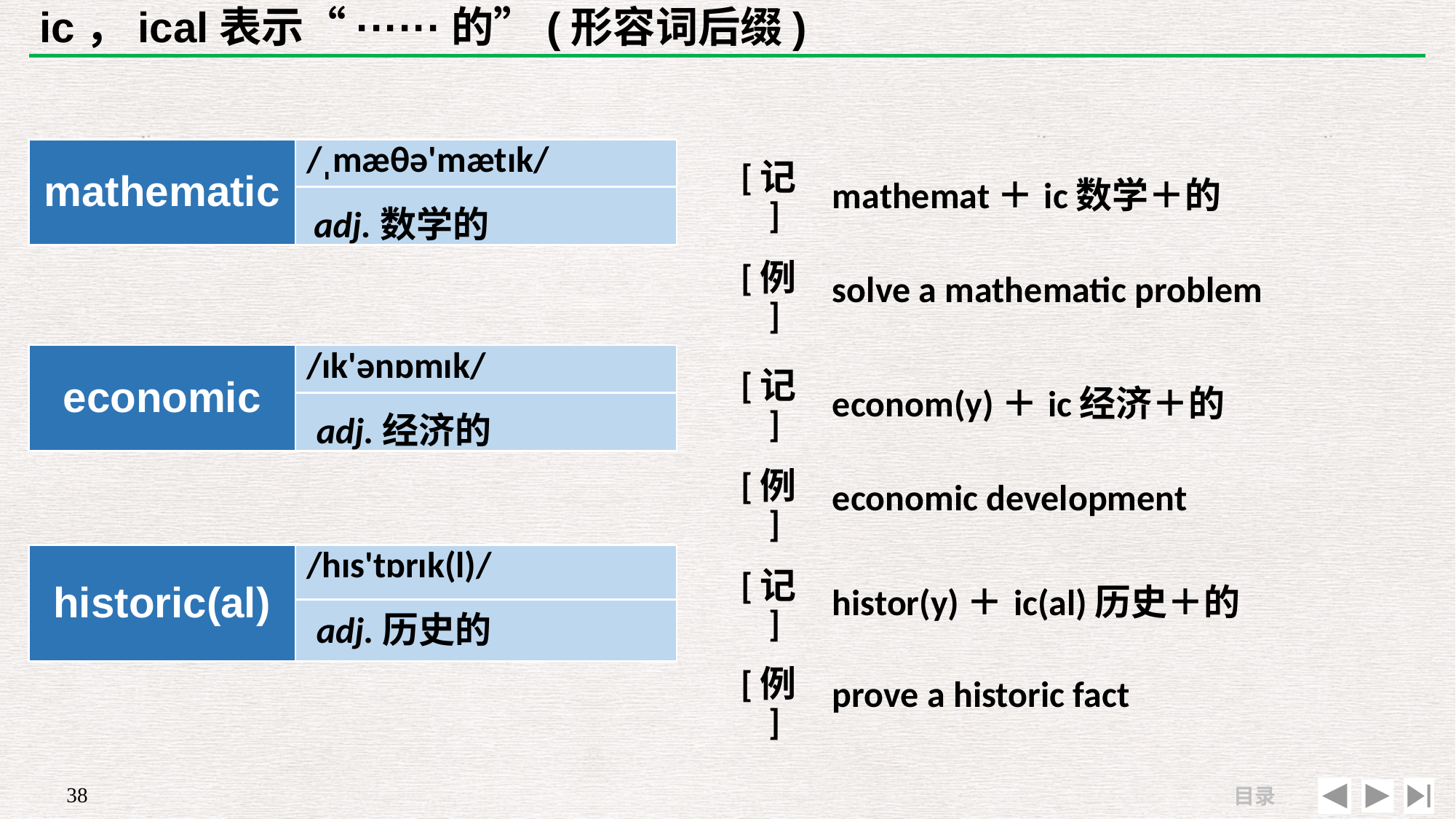

# ic，ical表示“······的”(形容词后缀)

| mathematic | /ˌmæθə'mætɪk/ |
| --- | --- |
|  |  |
| [记] | mathemat＋ic数学＋的 |
| --- | --- |
| [例] | solve a mathematic problem |
adj.数学的
| economic | /ɪk'ənɒmɪk/ |
| --- | --- |
|  |  |
| [记] | econom(y)＋ic经济＋的 |
| --- | --- |
| [例] | economic development |
adj.经济的
| historic(al) | /hɪs'tɒrɪk(l)/ |
| --- | --- |
|  |  |
| [记] | histor(y)＋ic(al)历史＋的 |
| --- | --- |
| [例] | prove a historic fact |
adj.历史的